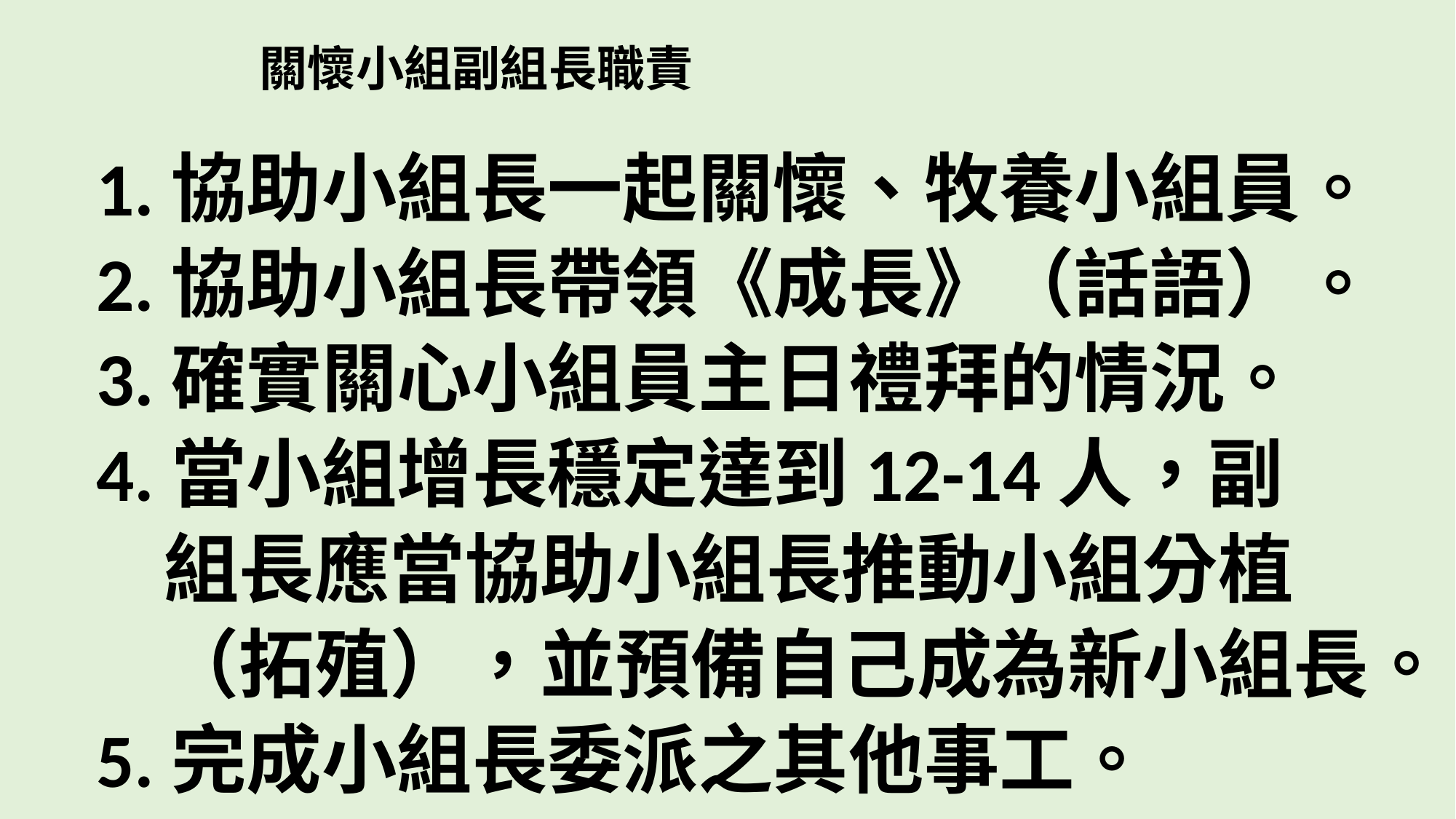

# 關懷小組副組長職責
1.協助小組長一起關懷、牧養小組員。
2.協助小組長帶領《成長》（話語）。
3.確實關心小組員主日禮拜的情況。
4.當小組增長穩定達到12-14人，副
   組長應當協助小組長推動小組分植
   （拓殖），並預備自己成為新小組長。
5.完成小組長委派之其他事工。